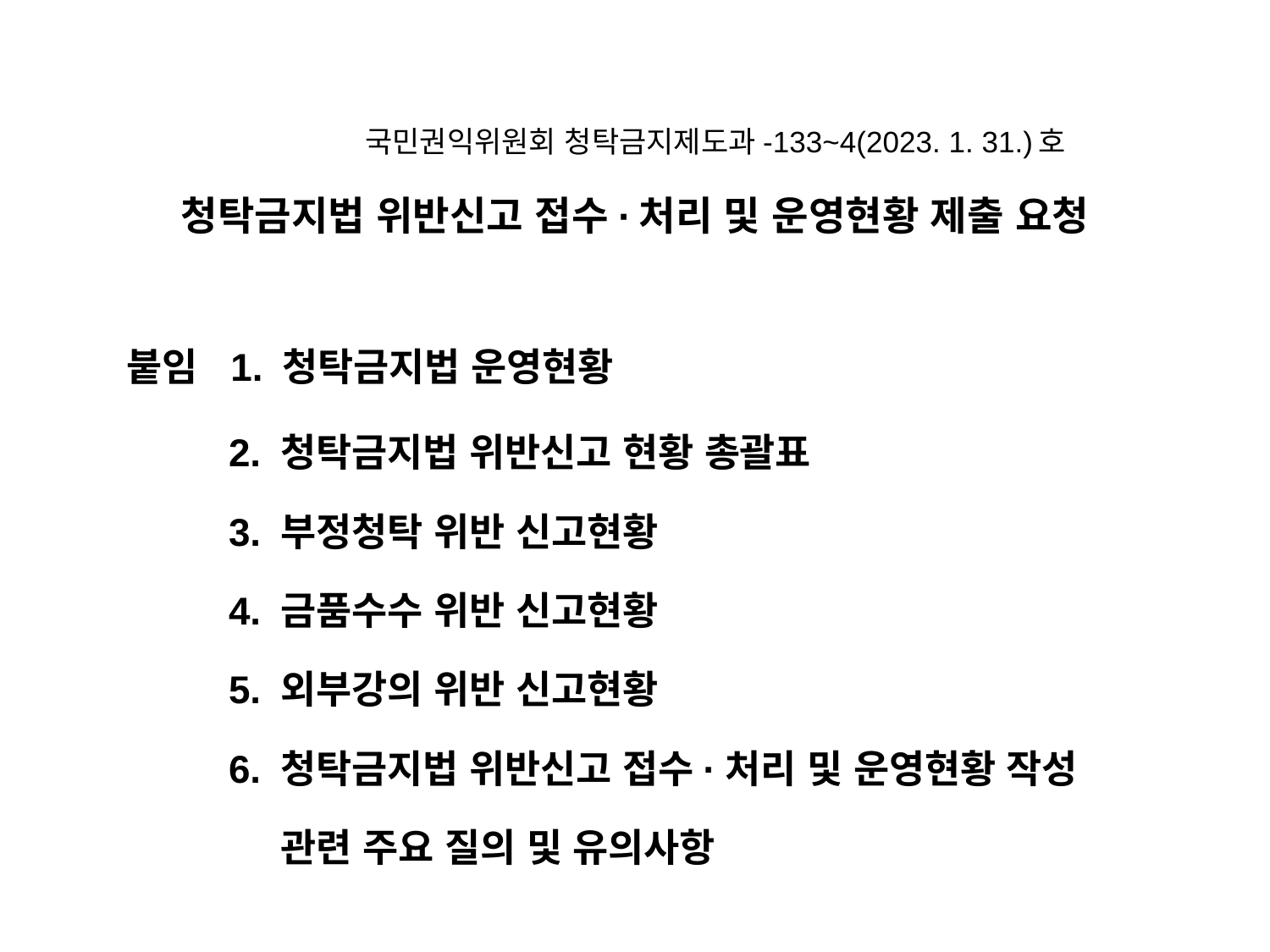

# 국민권익위원회 청탁금지제도과-133~4(2023. 1. 31.)호 청탁금지법 위반신고 접수·처리 및 운영현황 제출 요청
붙임  1. 청탁금지법 운영현황
2. 청탁금지법 위반신고 현황 총괄표
3. 부정청탁 위반 신고현황
4. 금품수수 위반 신고현황
5. 외부강의 위반 신고현황
6. 청탁금지법 위반신고 접수·처리 및 운영현황 작성
    관련 주요 질의 및 유의사항